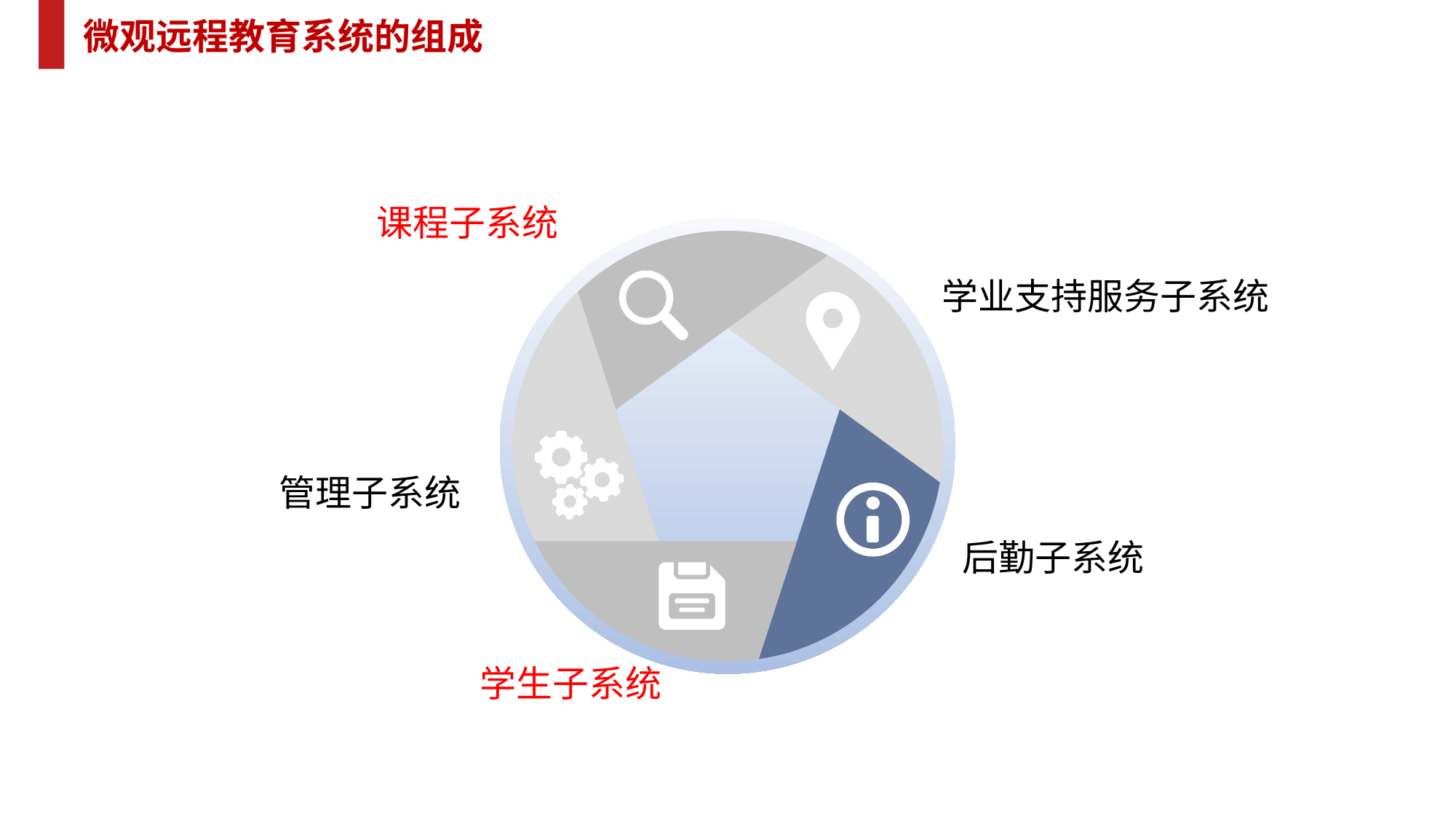

微观远程教育系统的组成
课程子系统

学业支持服务子系统
管理子系统
后勤子系统
学生子系统